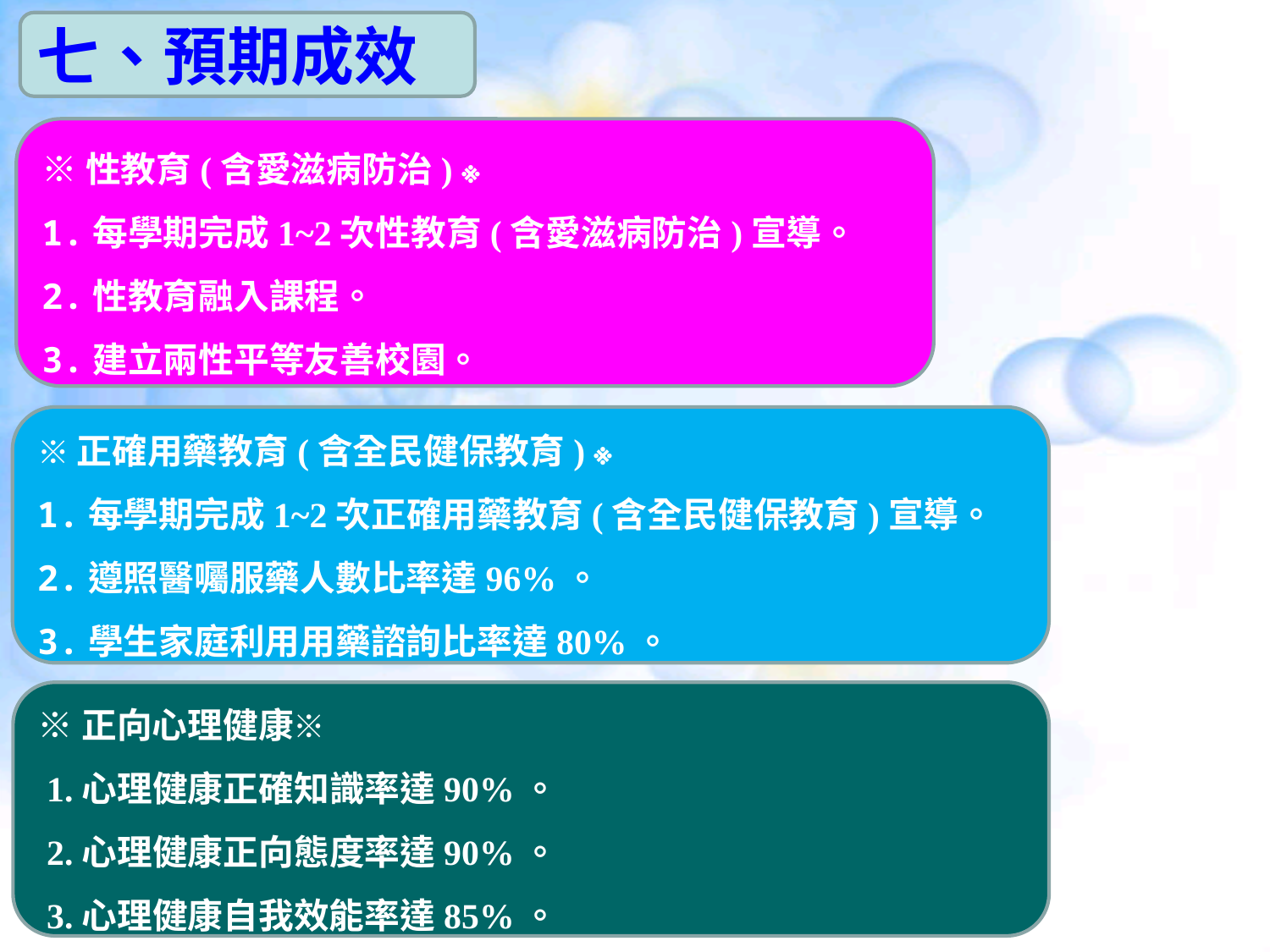

七、預期成效
※性教育(含愛滋病防治) ※
1.每學期完成1~2次性教育(含愛滋病防治)宣導。
2.性教育融入課程。
3.建立兩性平等友善校園。

※正確用藥教育(含全民健保教育) ※
1.每學期完成1~2次正確用藥教育(含全民健保教育)宣導。
2.遵照醫囑服藥人數比率達96%。
3.學生家庭利用用藥諮詢比率達80%。
※正向心理健康※
 1.心理健康正確知識率達90%。
 2.心理健康正向態度率達90%。
 3.心理健康自我效能率達85%。